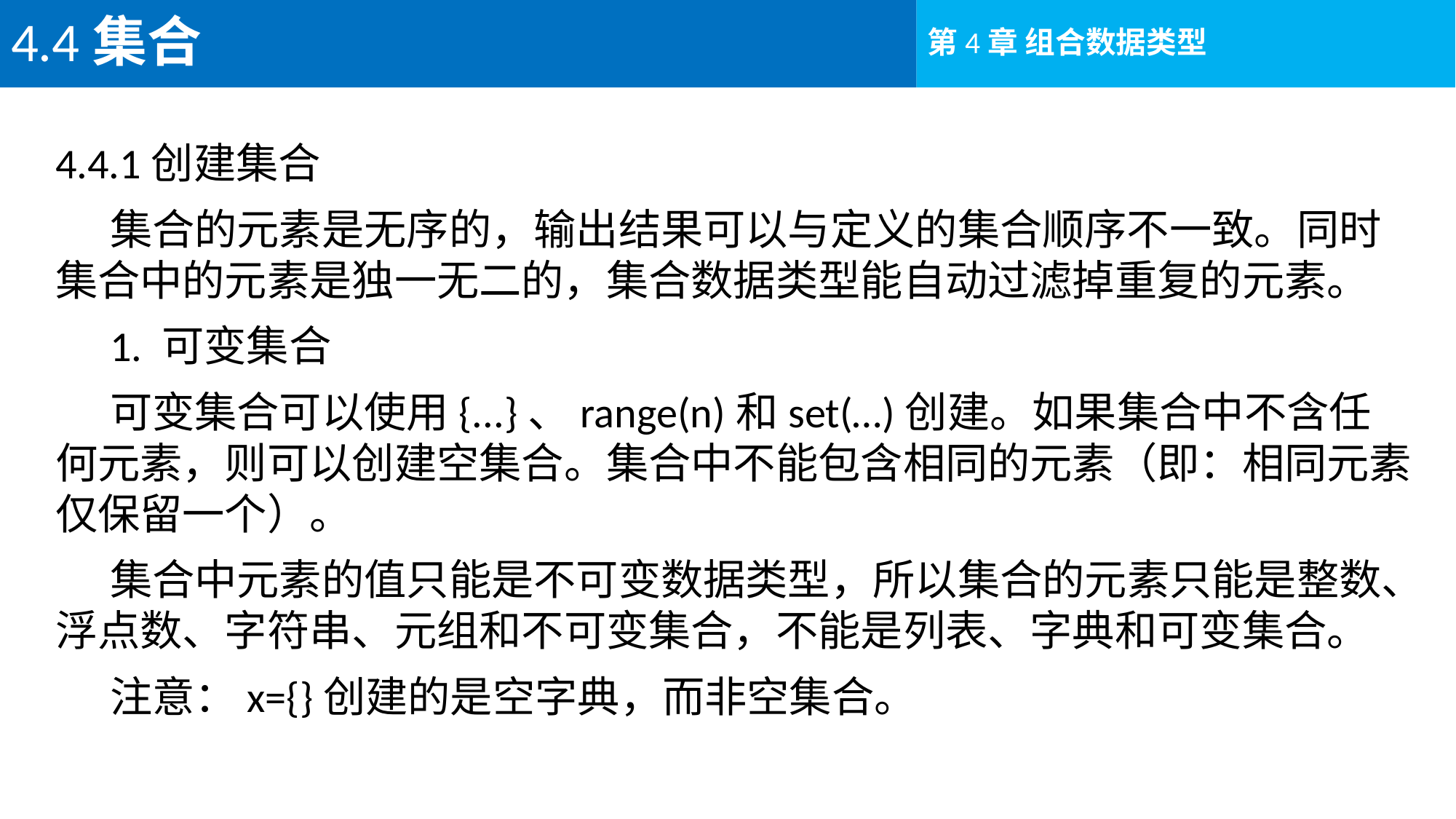

# 4.4集合
4.4.1创建集合
集合的元素是无序的，输出结果可以与定义的集合顺序不一致。同时集合中的元素是独一无二的，集合数据类型能自动过滤掉重复的元素。
1. 可变集合
可变集合可以使用{...}、range(n)和set(…)创建。如果集合中不含任何元素，则可以创建空集合。集合中不能包含相同的元素（即：相同元素仅保留一个）。
集合中元素的值只能是不可变数据类型，所以集合的元素只能是整数、浮点数、字符串、元组和不可变集合，不能是列表、字典和可变集合。
注意：x={}创建的是空字典，而非空集合。